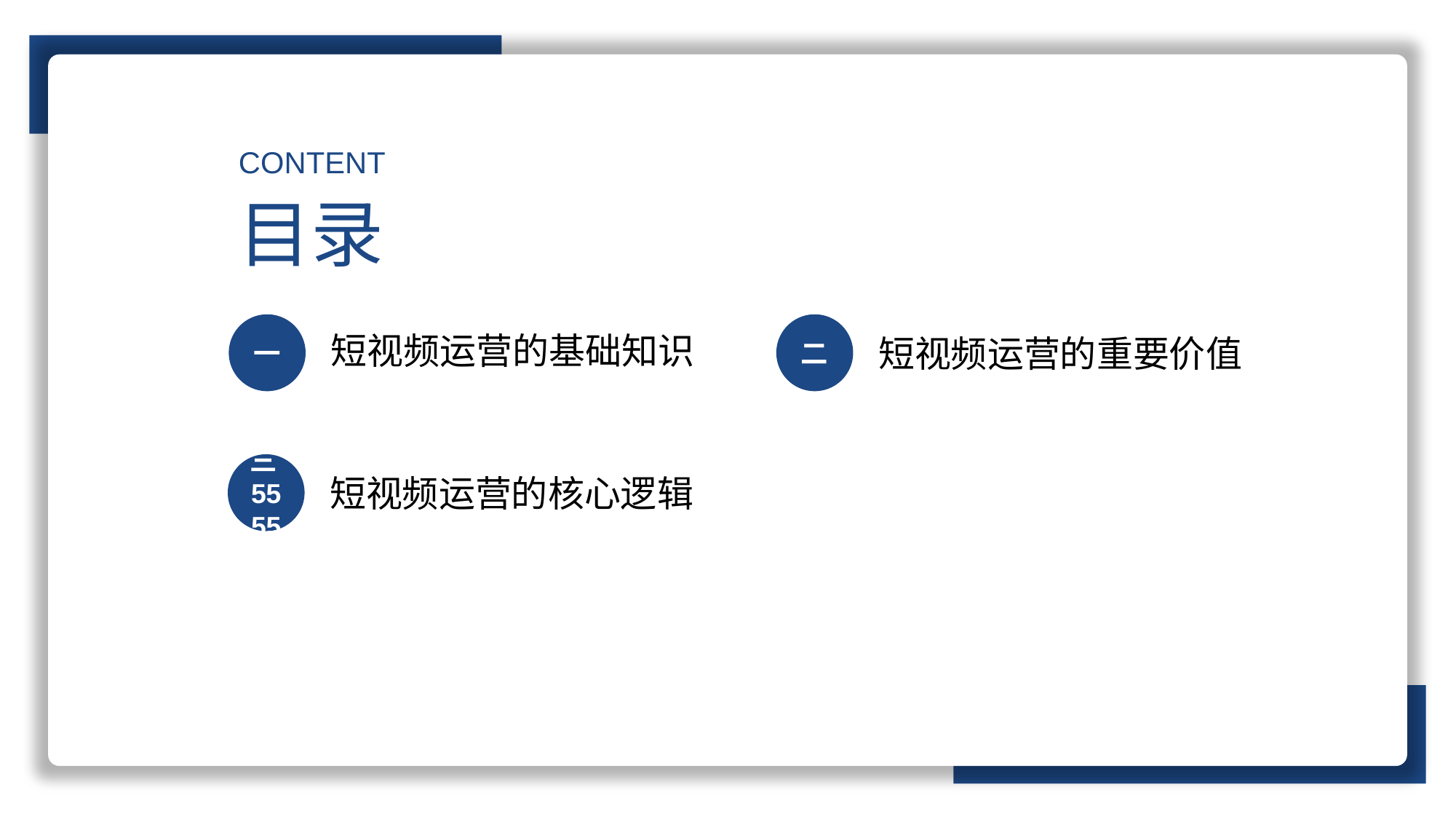

CONTENT
目录
一
二
短视频运营的基础知识
短视频运营的重要价值
三5555
短视频运营的核心逻辑